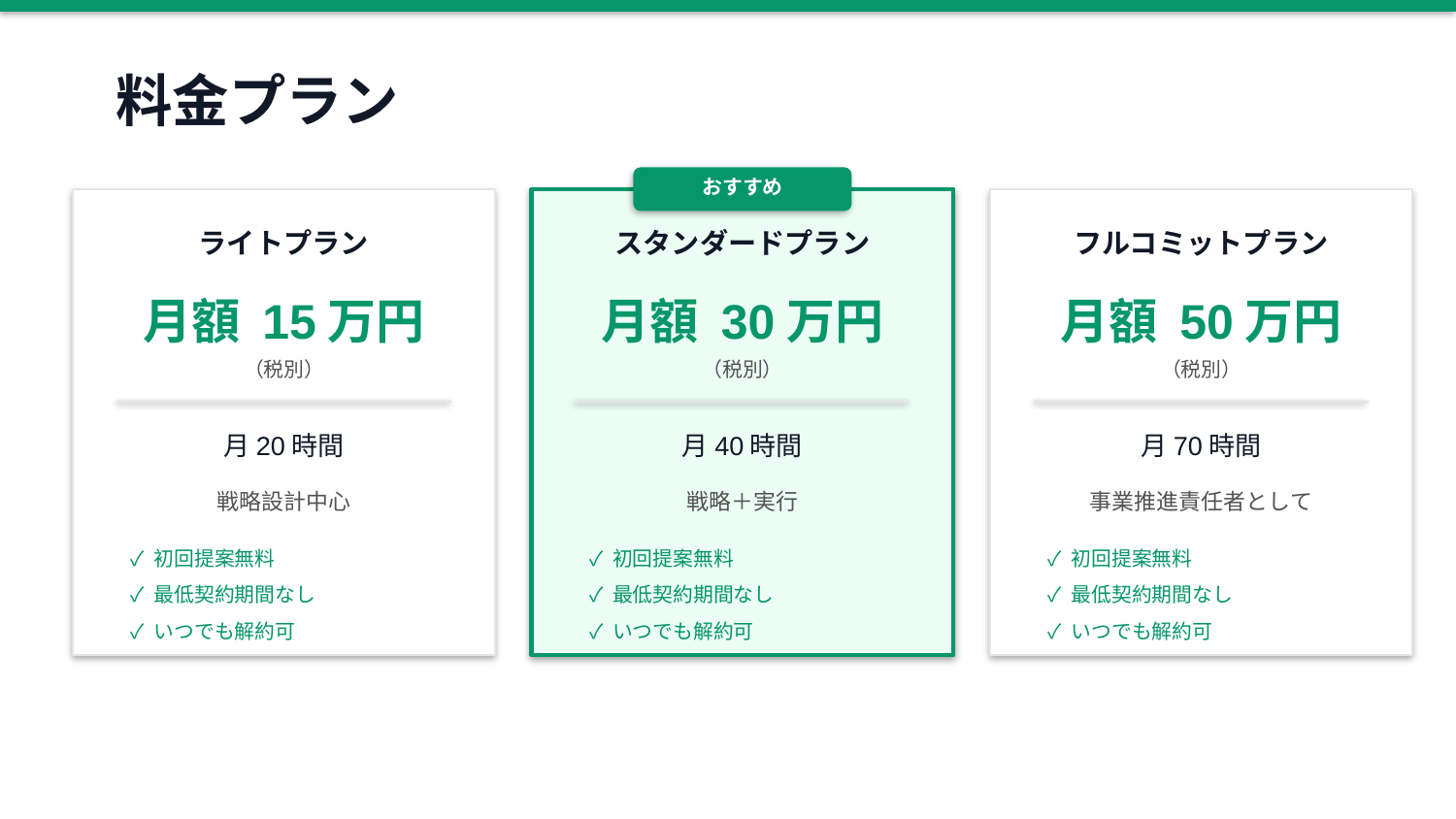

料金プラン

おすすめ

ライトプラン
スタンダードプラン
フルコミットプラン
月額 15万円
月額 30万円
月額 50万円
（税別）
（税別）
（税別）

月20時間
月40時間
月70時間
戦略設計中心
戦略＋実行
事業推進責任者として
✓ 初回提案無料
✓ 初回提案無料
✓ 初回提案無料
✓ 最低契約期間なし
✓ 最低契約期間なし
✓ 最低契約期間なし
✓ いつでも解約可
✓ いつでも解約可
✓ いつでも解約可